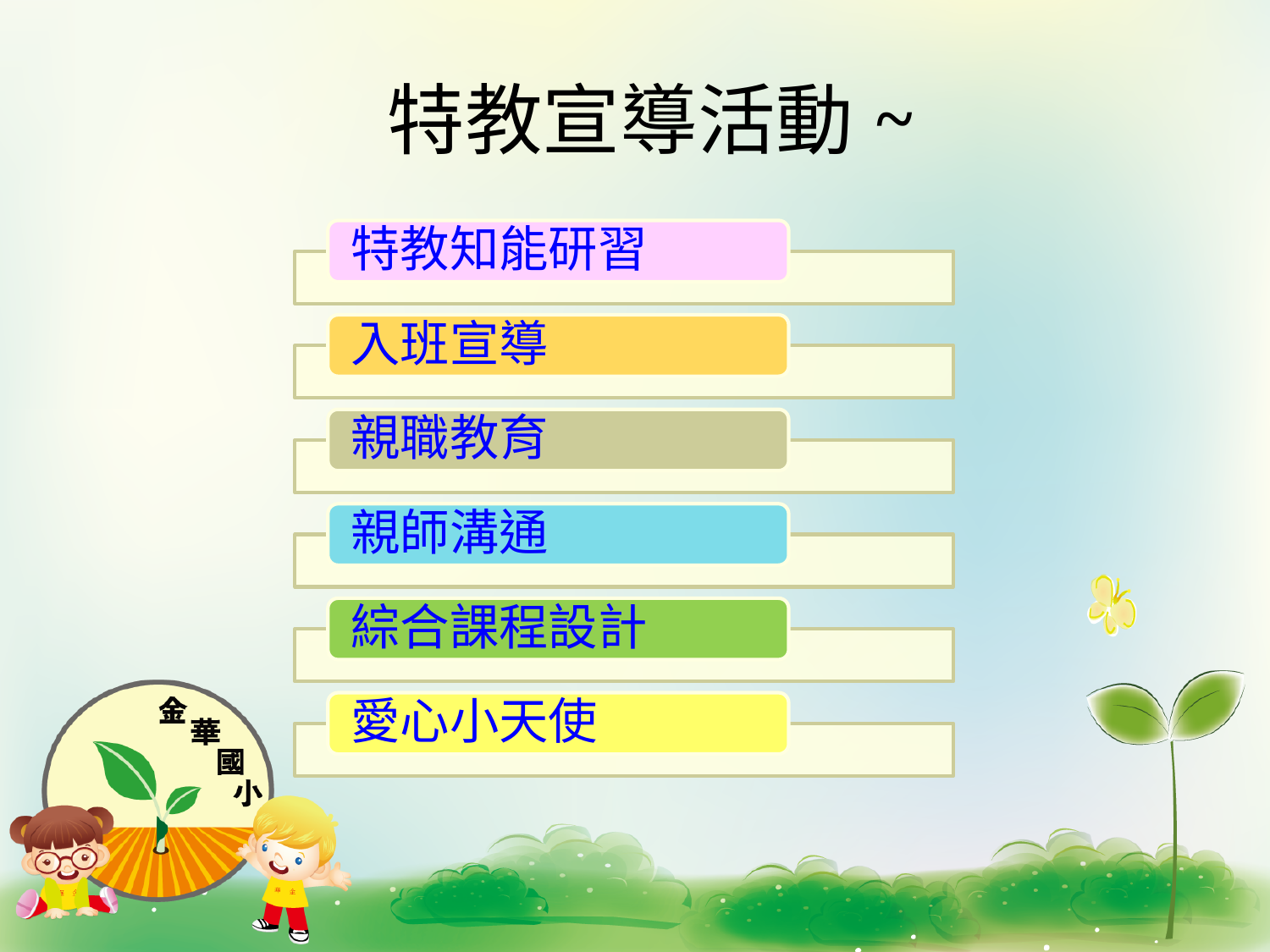

# 特教宣導活動~
特教知能研習
入班宣導
親職教育
親師溝通
綜合課程設計
愛心小天使